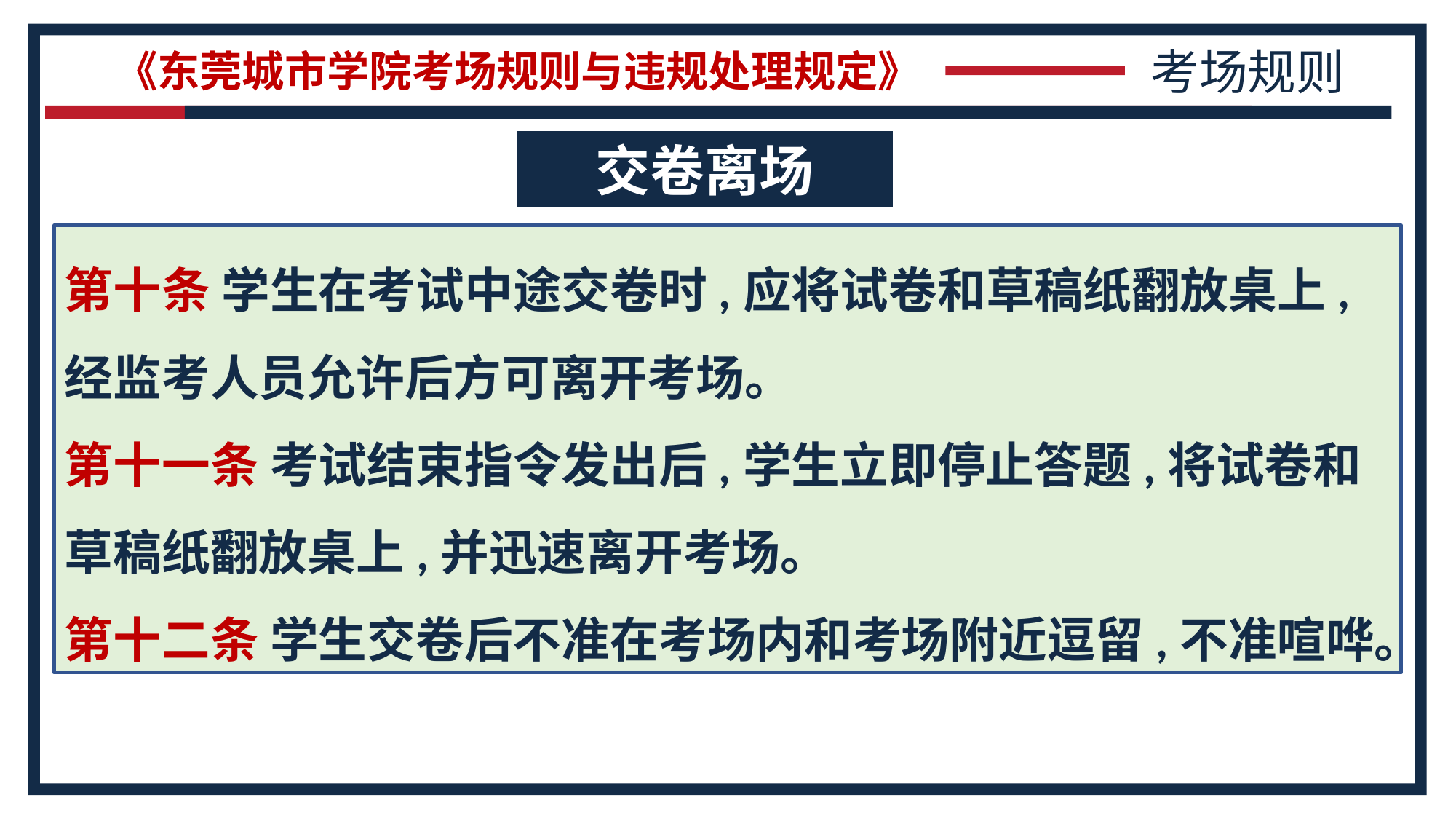

考场规则
《东莞城市学院考场规则与违规处理规定》

交卷离场
第十条 学生在考试中途交卷时,应将试卷和草稿纸翻放桌上,经监考人员允许后方可离开考场。
第十一条 考试结束指令发出后,学生立即停止答题,将试卷和草稿纸翻放桌上,并迅速离开考场。
第十二条 学生交卷后不准在考场内和考场附近逗留,不准喧哗。